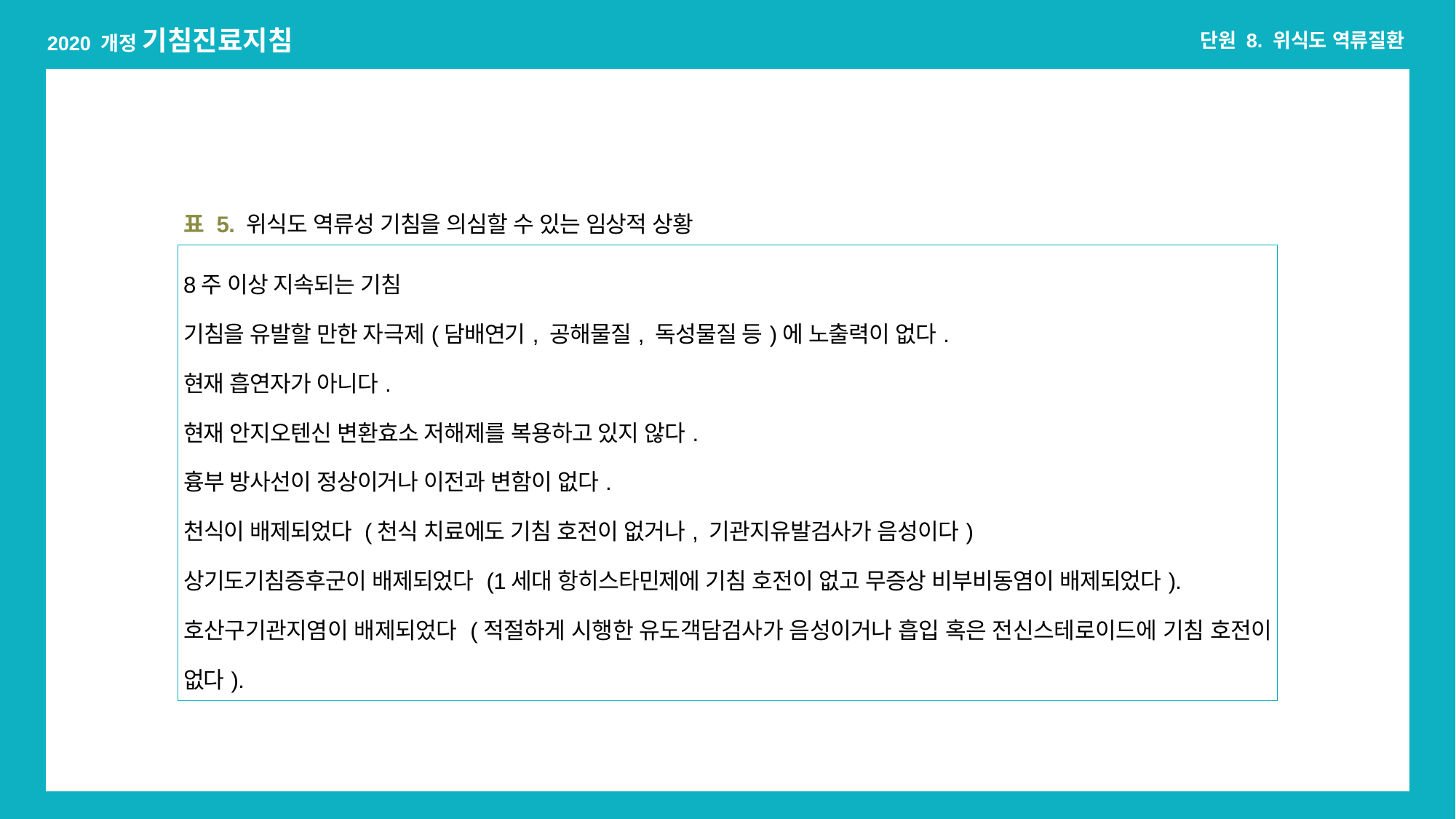

| 표 5. 위식도 역류성 기침을 의심할 수 있는 임상적 상황 |
| --- |
| 8주 이상 지속되는 기침 기침을 유발할 만한 자극제(담배연기, 공해물질, 독성물질 등)에 노출력이 없다. 현재 흡연자가 아니다. 현재 안지오텐신 변환효소 저해제를 복용하고 있지 않다. 흉부 방사선이 정상이거나 이전과 변함이 없다. 천식이 배제되었다 (천식 치료에도 기침 호전이 없거나, 기관지유발검사가 음성이다) 상기도기침증후군이 배제되었다 (1세대 항히스타민제에 기침 호전이 없고 무증상 비부비동염이 배제되었다). 호산구기관지염이 배제되었다 (적절하게 시행한 유도객담검사가 음성이거나 흡입 혹은 전신스테로이드에 기침 호전이 없다). |